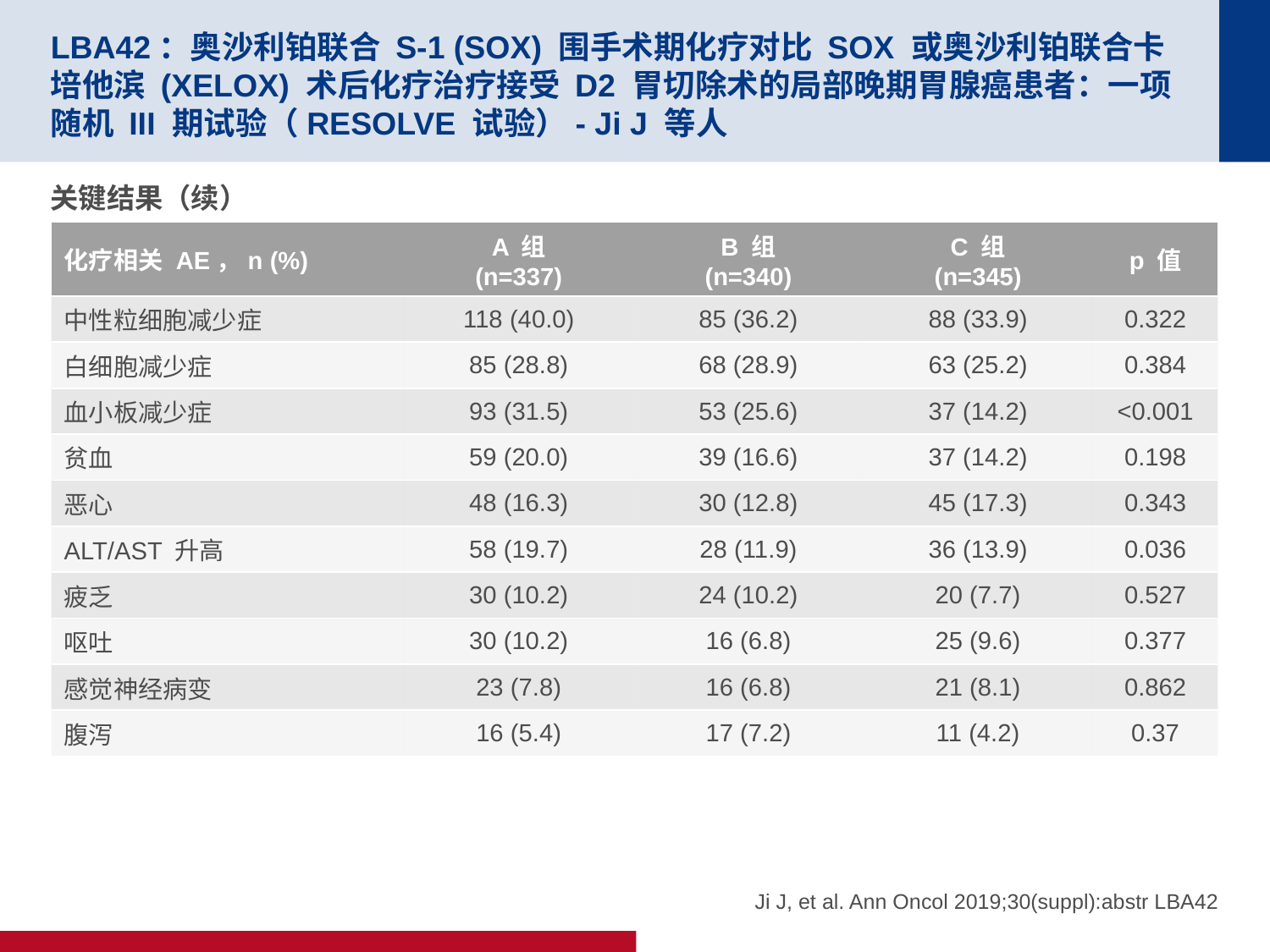

# LBA42：奥沙利铂联合 S-1 (SOX) 围手术期化疗对比 SOX 或奥沙利铂联合卡培他滨 (XELOX) 术后化疗治疗接受 D2 胃切除术的局部晚期胃腺癌患者：一项随机 III 期试验（RESOLVE 试验）- Ji J 等人
关键结果（续）
| 化疗相关 AE，n (%) | A 组 (n=337) | B 组 (n=340) | C 组 (n=345) | p 值 |
| --- | --- | --- | --- | --- |
| 中性粒细胞减少症 | 118 (40.0) | 85 (36.2) | 88 (33.9) | 0.322 |
| 白细胞减少症 | 85 (28.8) | 68 (28.9) | 63 (25.2) | 0.384 |
| 血小板减少症 | 93 (31.5) | 53 (25.6) | 37 (14.2) | <0.001 |
| 贫血 | 59 (20.0) | 39 (16.6) | 37 (14.2) | 0.198 |
| 恶心 | 48 (16.3) | 30 (12.8) | 45 (17.3) | 0.343 |
| ALT/AST 升高 | 58 (19.7) | 28 (11.9) | 36 (13.9) | 0.036 |
| 疲乏 | 30 (10.2) | 24 (10.2) | 20 (7.7) | 0.527 |
| 呕吐 | 30 (10.2) | 16 (6.8) | 25 (9.6) | 0.377 |
| 感觉神经病变 | 23 (7.8) | 16 (6.8) | 21 (8.1) | 0.862 |
| 腹泻 | 16 (5.4) | 17 (7.2) | 11 (4.2) | 0.37 |
Ji J, et al. Ann Oncol 2019;30(suppl):abstr LBA42